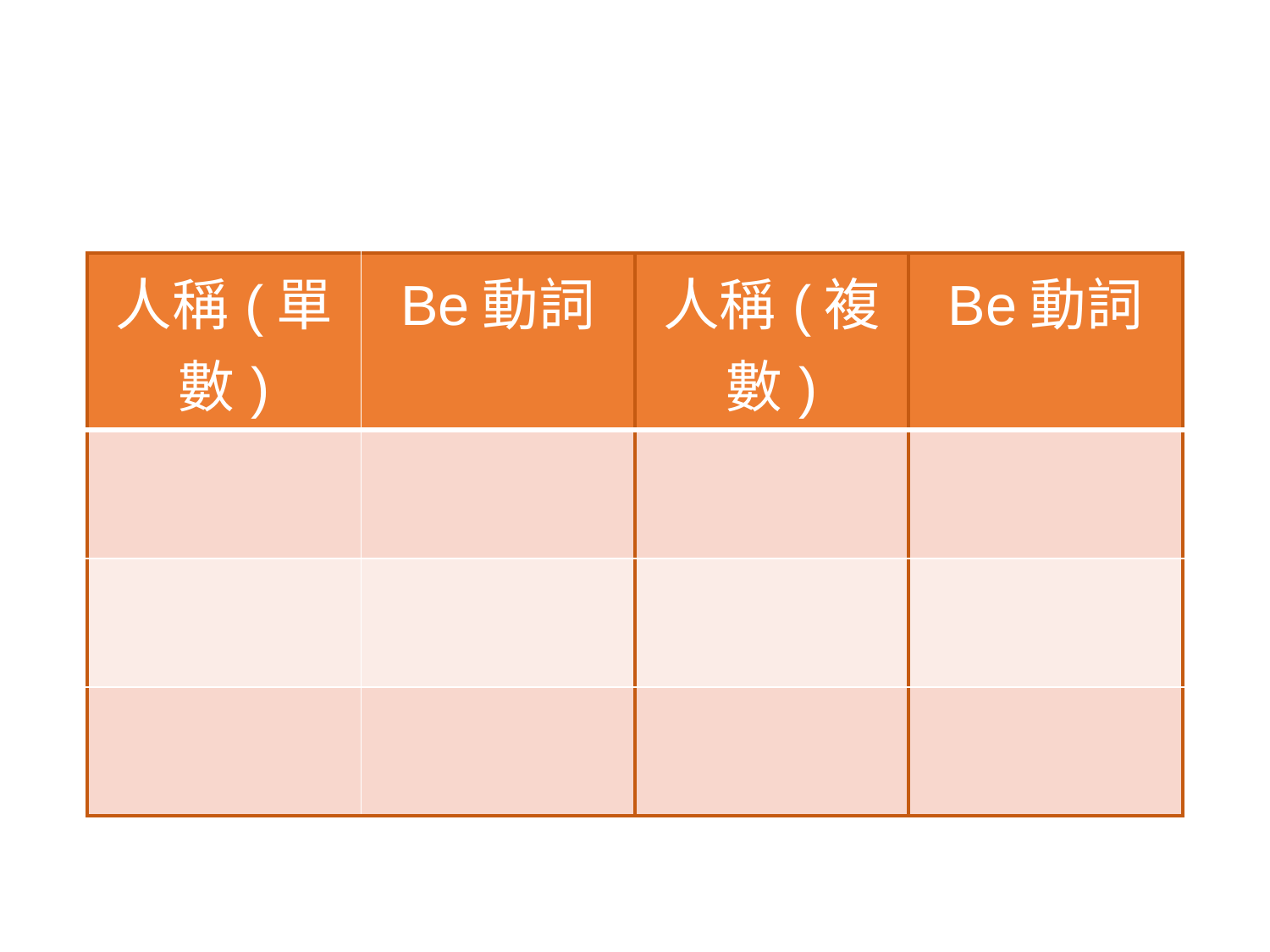

#
| 人稱(單數) | Be動詞 | 人稱(複數) | Be動詞 |
| --- | --- | --- | --- |
|  |  |  |  |
|  |  |  |  |
|  |  |  |  |